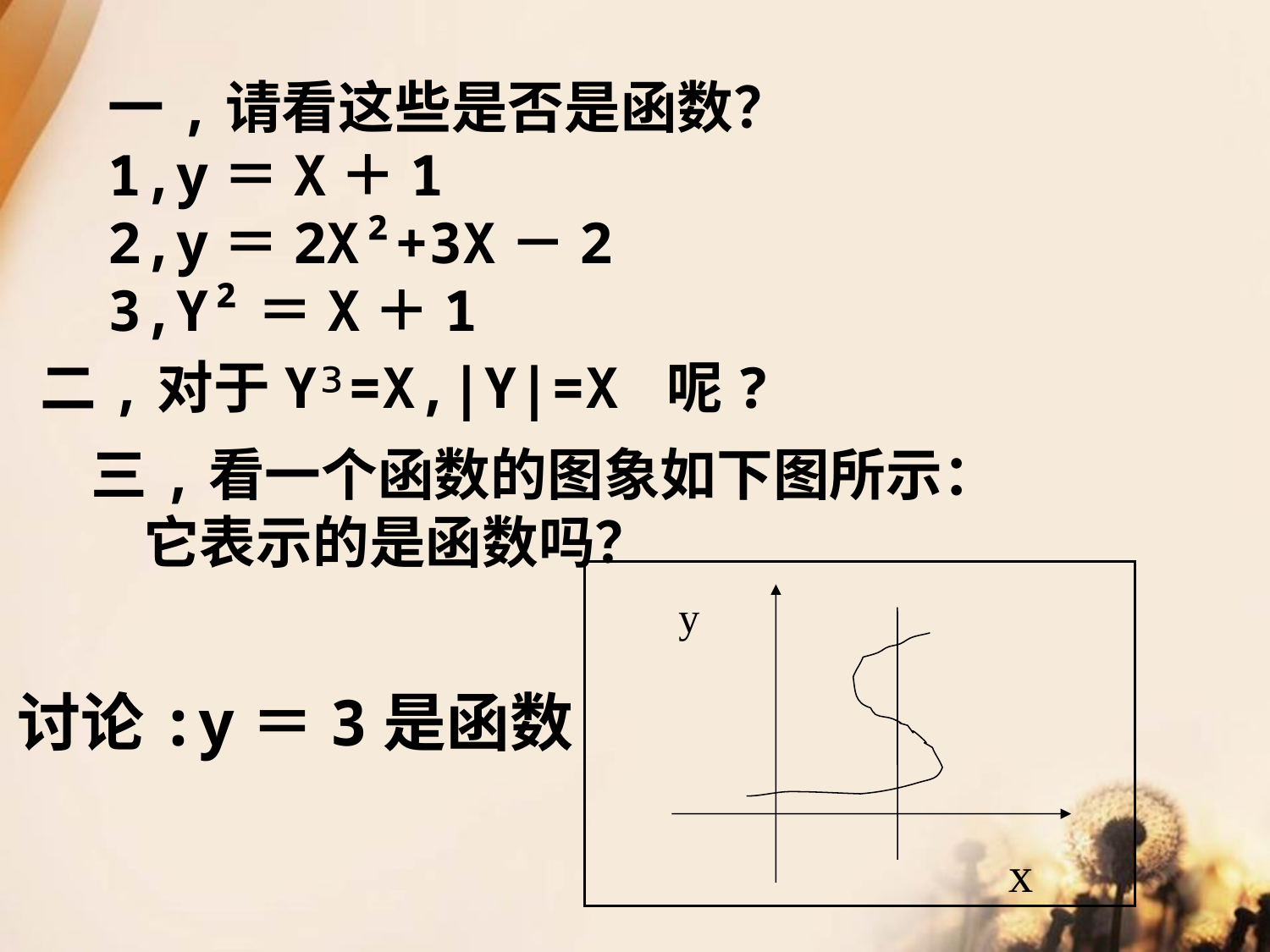

一,请看这些是否是函数？
1,y＝X＋1
2,y＝2X²+3X－2
3,Y²＝X＋1

二,对于Y³=X,|Y|=X 呢?
三,看一个函数的图象如下图所示：
   它表示的是函数吗？

y

x
讨论:y＝3是函数